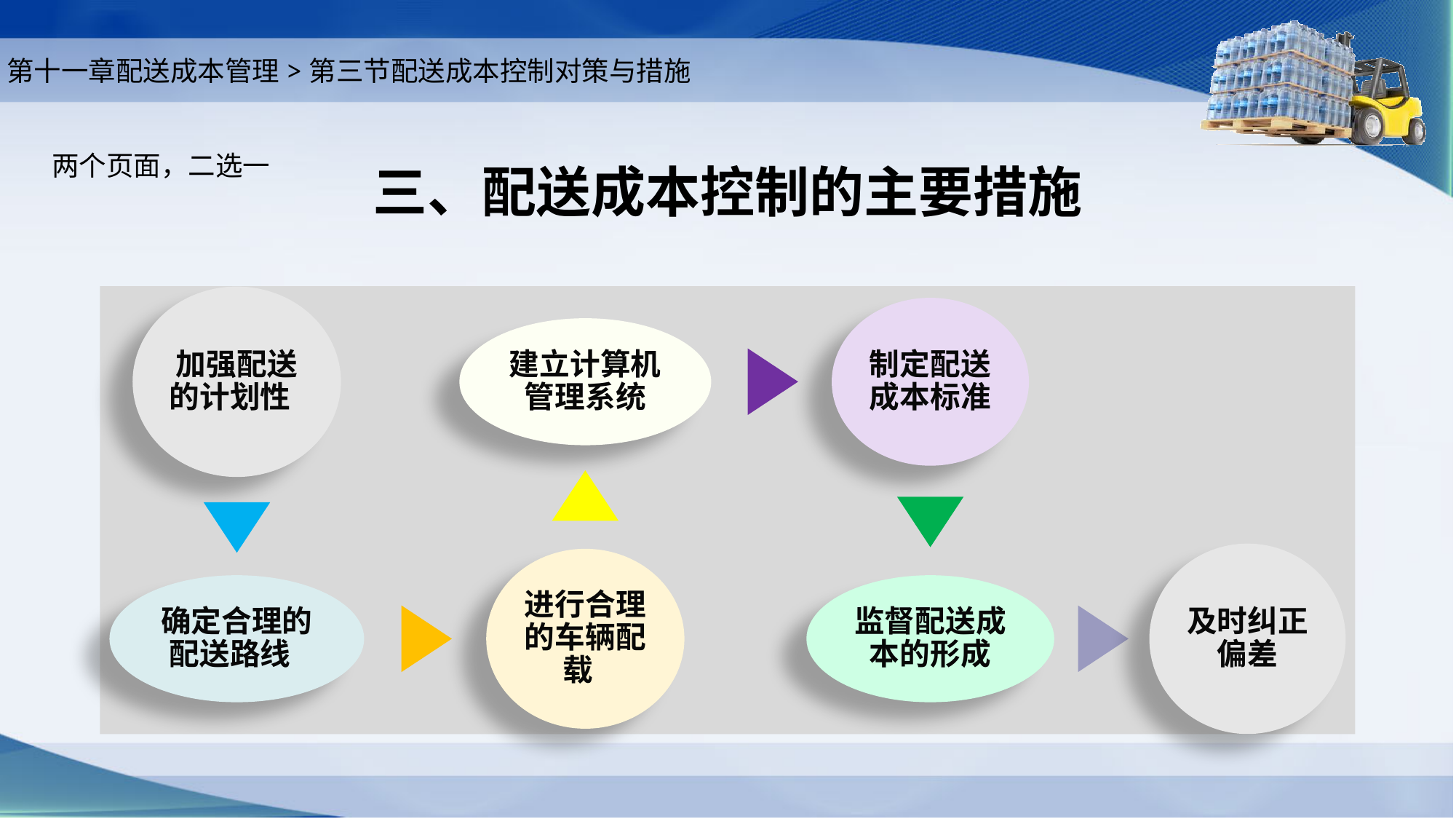

第十一章配送成本管理>第三节配送成本控制对策与措施
两个页面，二选一
# 三、配送成本控制的主要措施
加强配送的计划性
确定合理的配送路线
进行合理的车辆配载
建立计算机管理系统
制定配送成本标准
监督配送成本的形成
及时纠正偏差